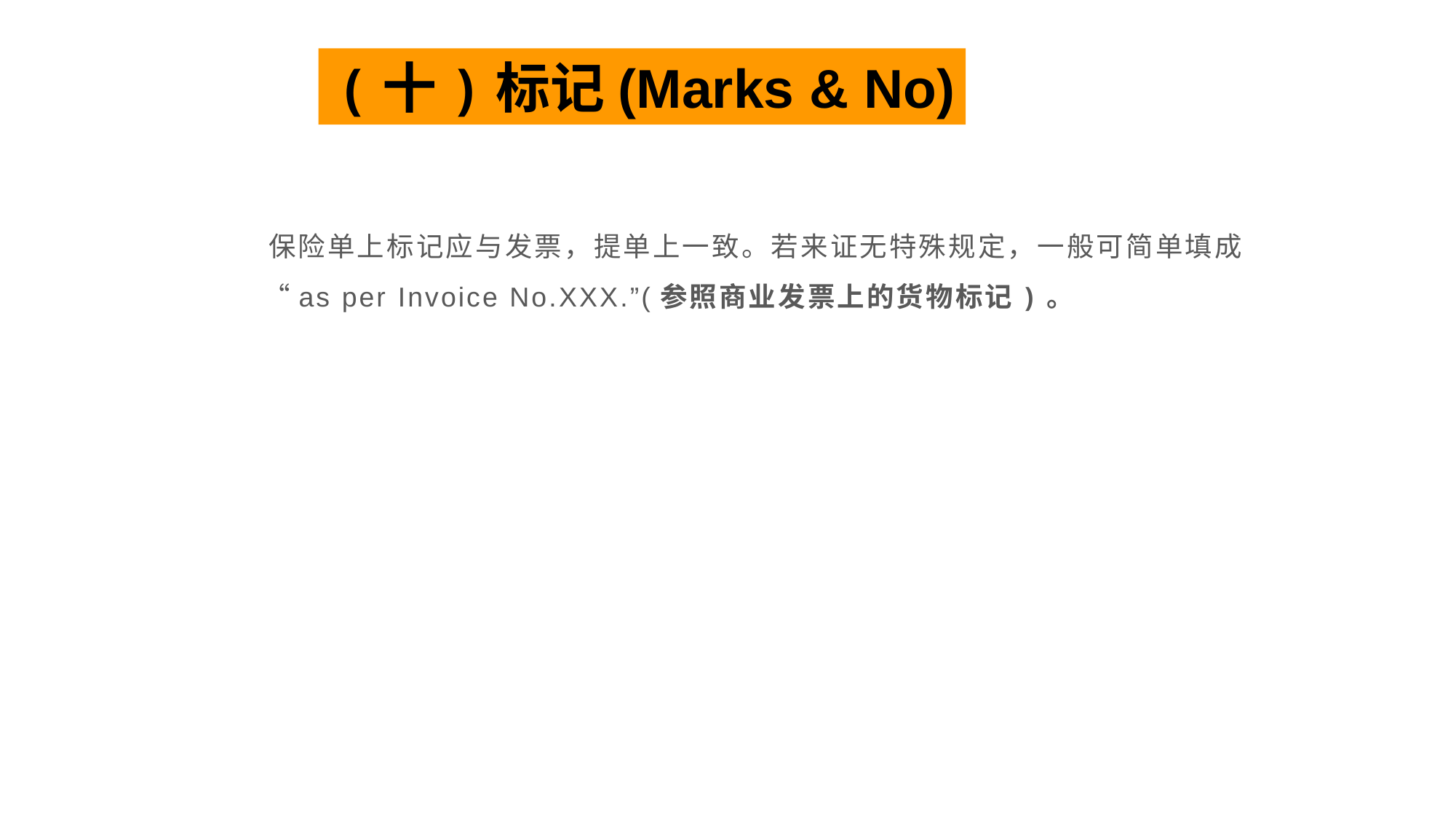

(十)标记(Marks & No)
 保险单上标记应与发票，提单上一致。若来证无特殊规定，一般可简单填成“as per Invoice No.XXX.”(参照商业发票上的货物标记)。